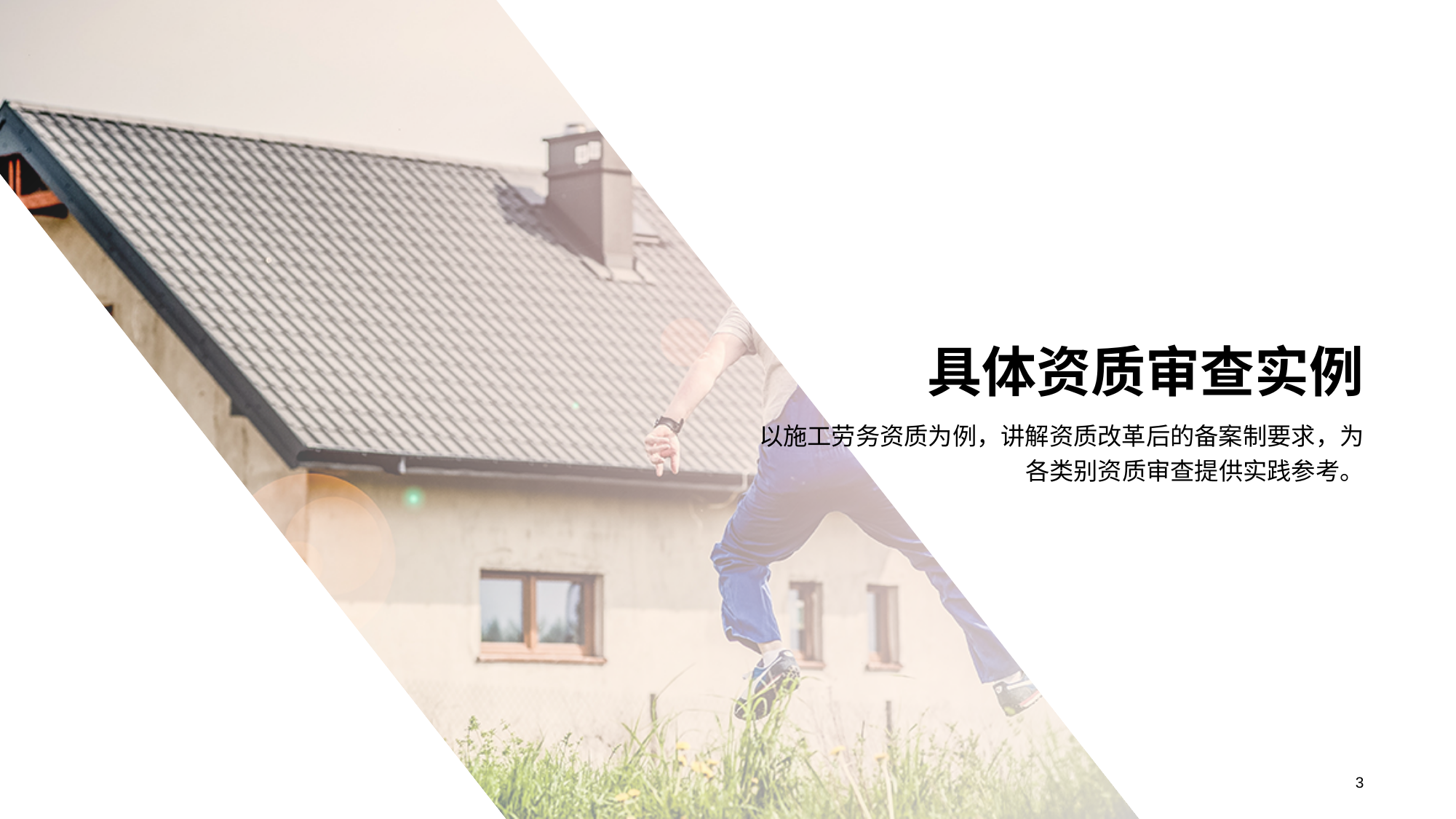

具体资质审查实例
以施工劳务资质为例，讲解资质改革后的备案制要求，为各类别资质审查提供实践参考。
3